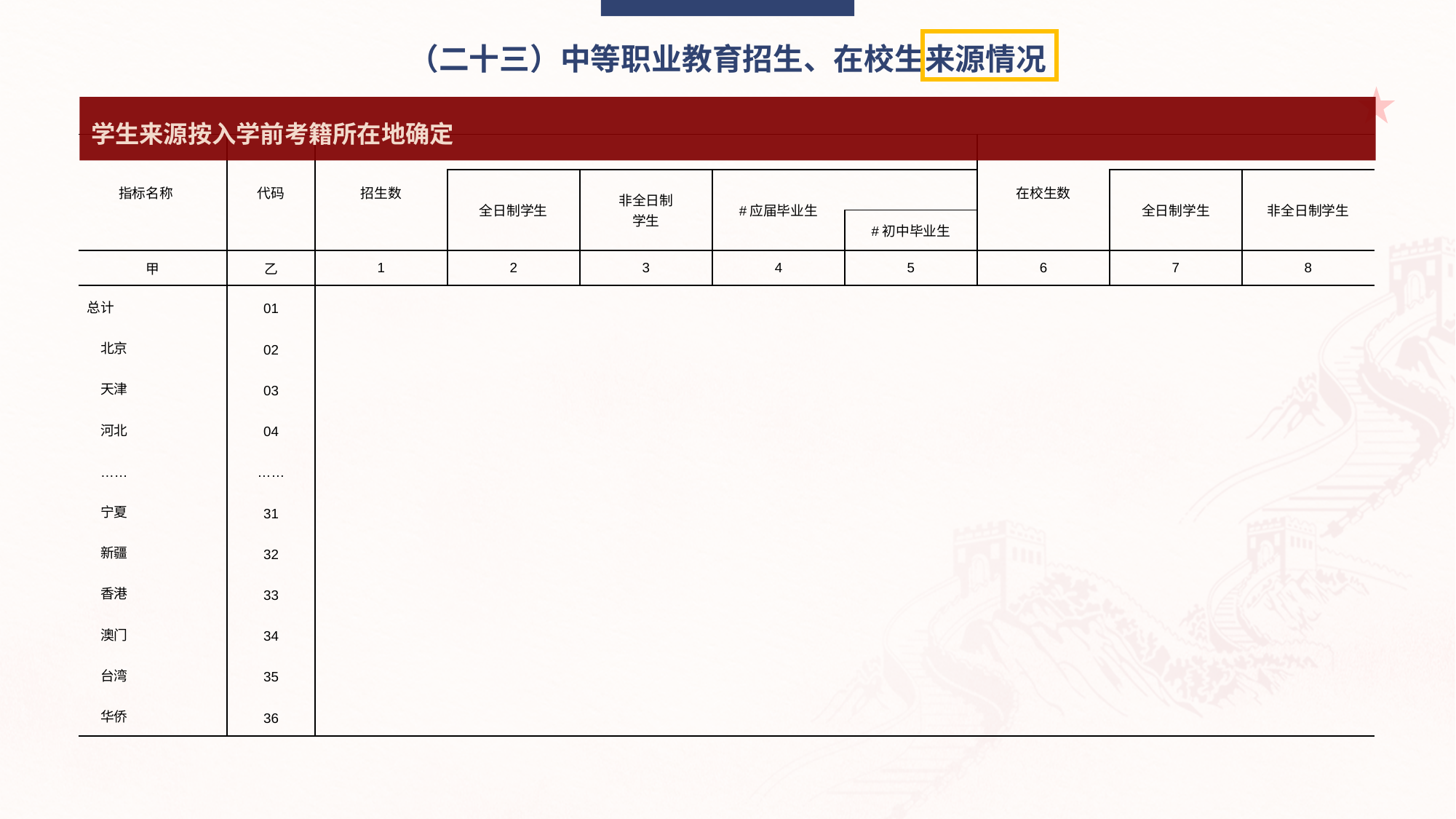

学生来源按入学前考籍所在地确定
（二十三）中等职业教育招生、在校生来源情况
| 指标名称 | 代码 | 招生数 |  |  |  |  | 在校生数 |  |  |
| --- | --- | --- | --- | --- | --- | --- | --- | --- | --- |
|  |  |  | 全日制学生 | 非全日制 学生 | #应届毕业生 |  |  | 全日制学生 | 非全日制学生 |
|  |  |  |  |  |  | #初中毕业生 |  |  |  |
| 甲 | 乙 | 1 | 2 | 3 | 4 | 5 | 6 | 7 | 8 |
| 总计 | 01 |  |  |  |  |  |  |  |  |
| 北京 | 02 |  |  |  |  |  |  |  |  |
| 天津 | 03 |  |  |  |  |  |  |  |  |
| 河北 | 04 |  |  |  |  |  |  |  |  |
| …… | …… |  |  |  |  |  |  |  |  |
| 宁夏 | 31 |  |  |  |  |  |  |  |  |
| 新疆 | 32 |  |  |  |  |  |  |  |  |
| 香港 | 33 |  |  |  |  |  |  |  |  |
| 澳门 | 34 |  |  |  |  |  |  |  |  |
| 台湾 | 35 |  |  |  |  |  |  |  |  |
| 华侨 | 36 |  |  |  |  |  |  |  |  |